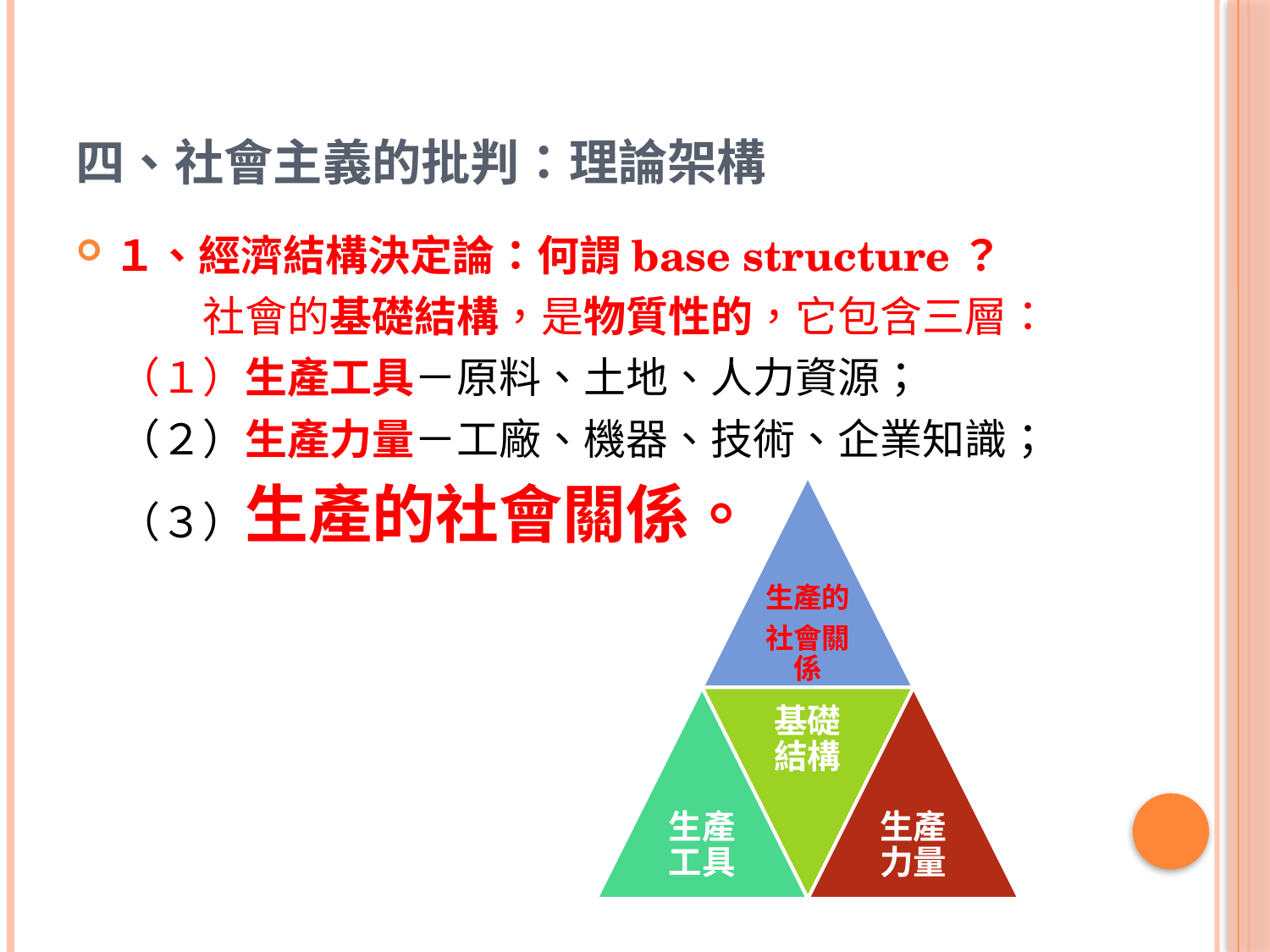

# 四、社會主義的批判：理論架構
１、經濟結構決定論：何謂base structure？
　　　社會的基礎結構，是物質性的，它包含三層：
　（１）生產工具－原料、土地、人力資源；
　（２）生產力量－工廠、機器、技術、企業知識；
　（３）生產的社會關係。

生產的
社會關係
生產工具
基礎結構
生產力量